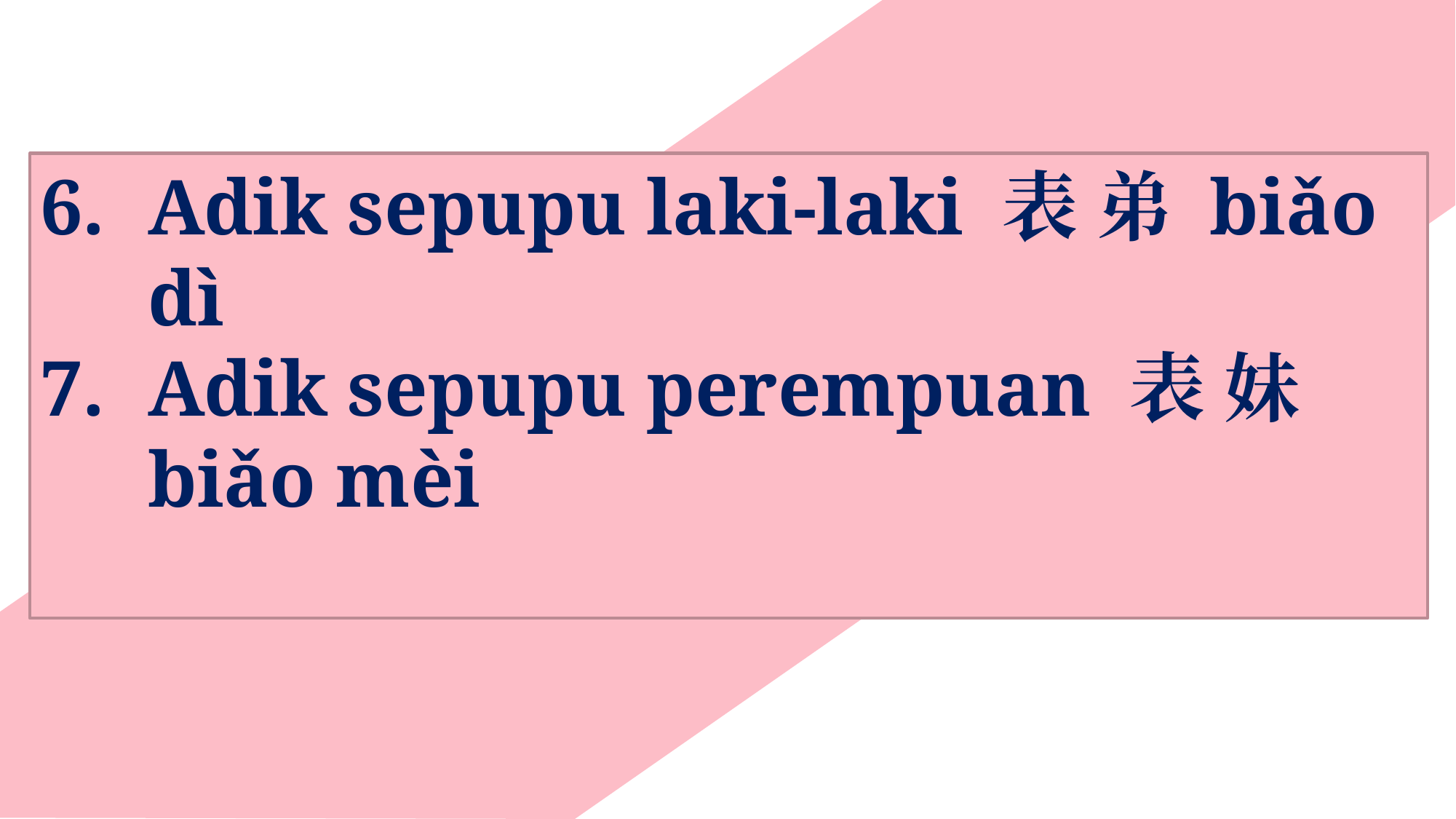

Adik sepupu laki-laki 表 弟 biǎo dì
Adik sepupu perempuan 表 妹 biǎo mèi